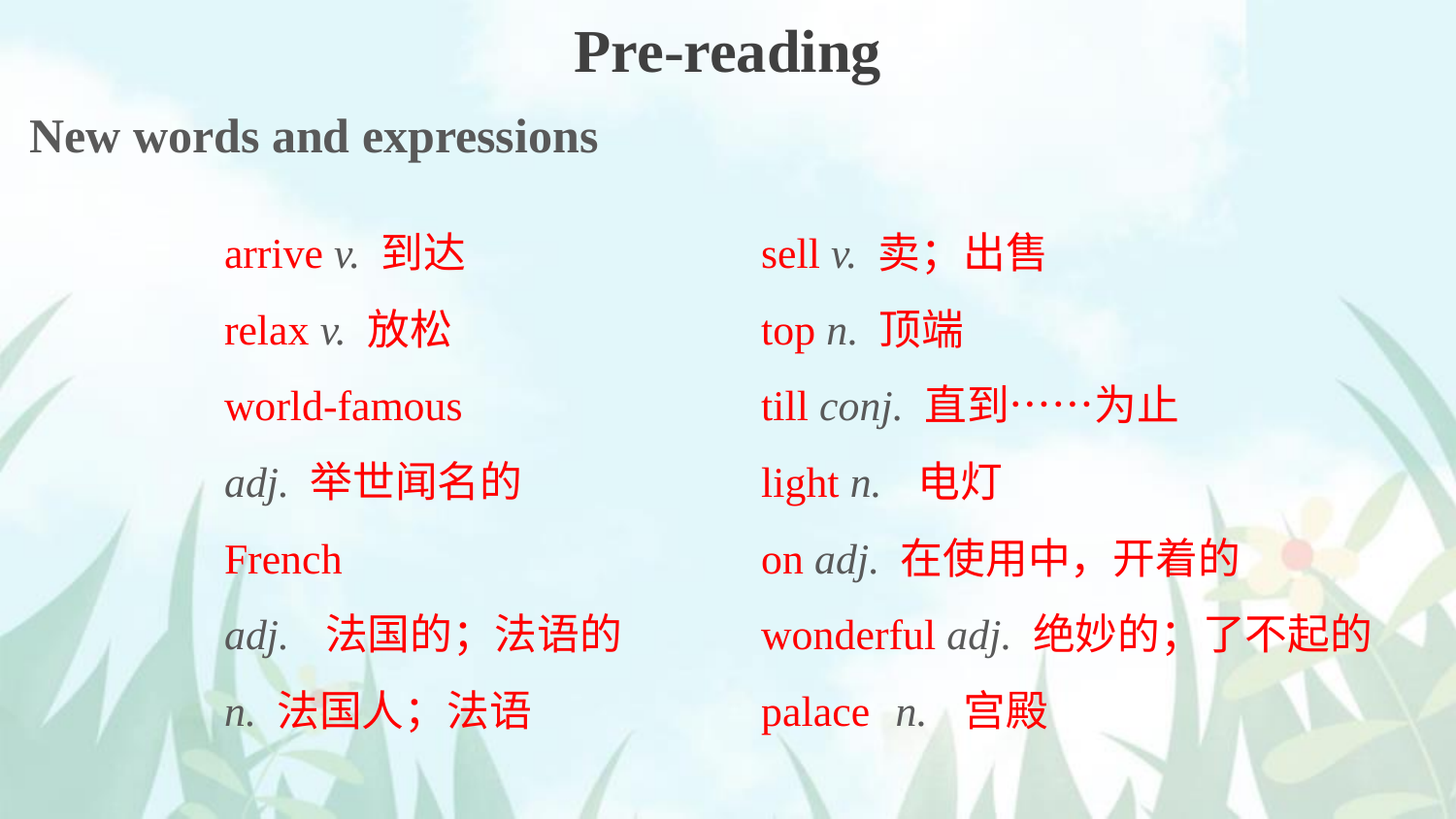

Pre-reading
New words and expressions
arrive v. 到达
relax v. 放松
world-famous
adj. 举世闻名的
French
adj. 法国的；法语的
n. 法国人；法语
sell v. 卖；出售
top n. 顶端
till conj. 直到……为止
light n. 电灯
on adj. 在使用中，开着的
wonderful adj. 绝妙的；了不起的
palace n. 宫殿